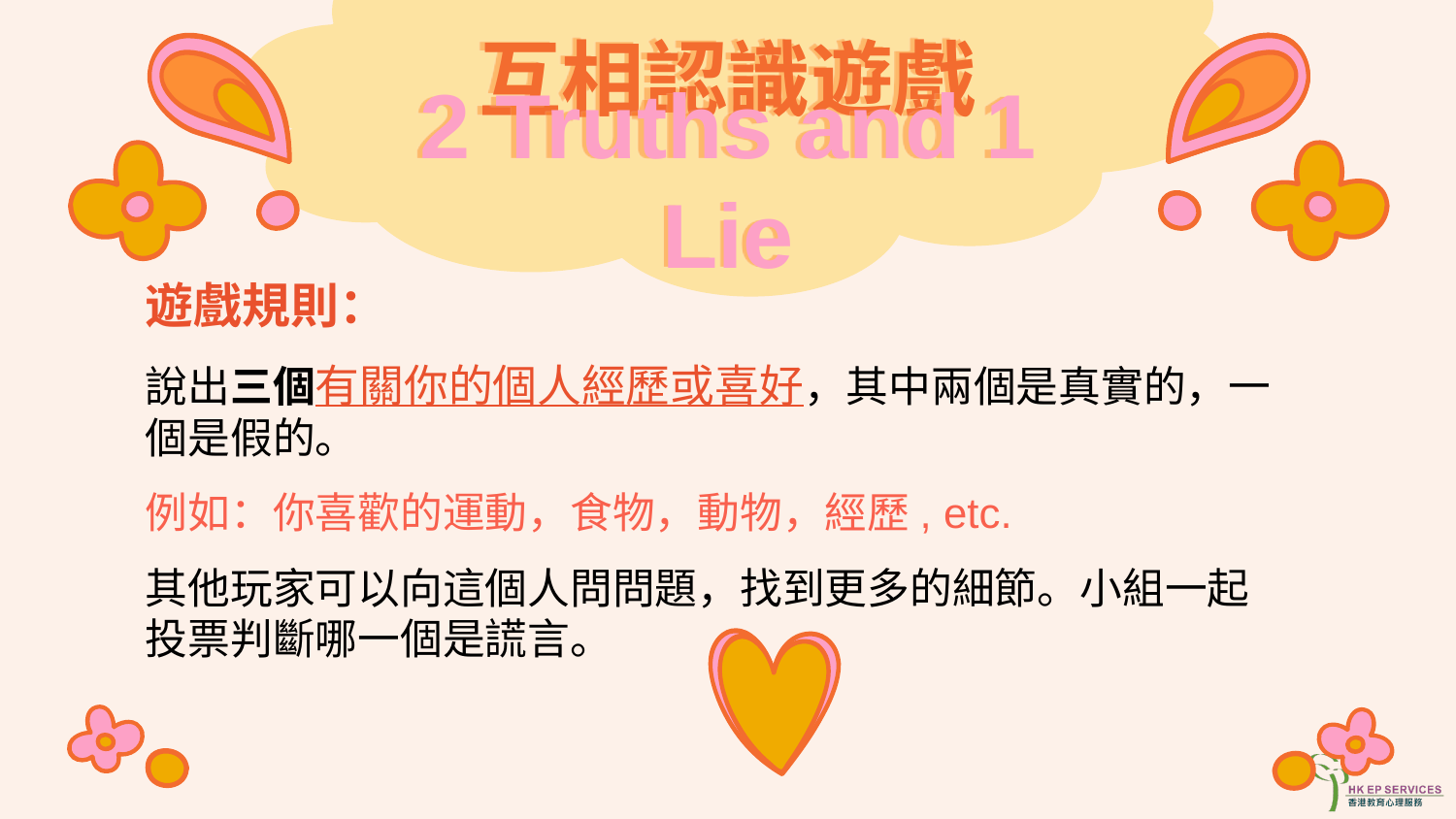

# 互相認識遊戲
2 Truths and 1 Lie
遊戲規則：

說出三個有關你的個人經歷或喜好，其中兩個是真實的，一個是假的。

例如：你喜歡的運動，食物，動物，經歷, etc.

其他玩家可以向這個人問問題，找到更多的細節。小組一起投票判斷哪一個是謊言。